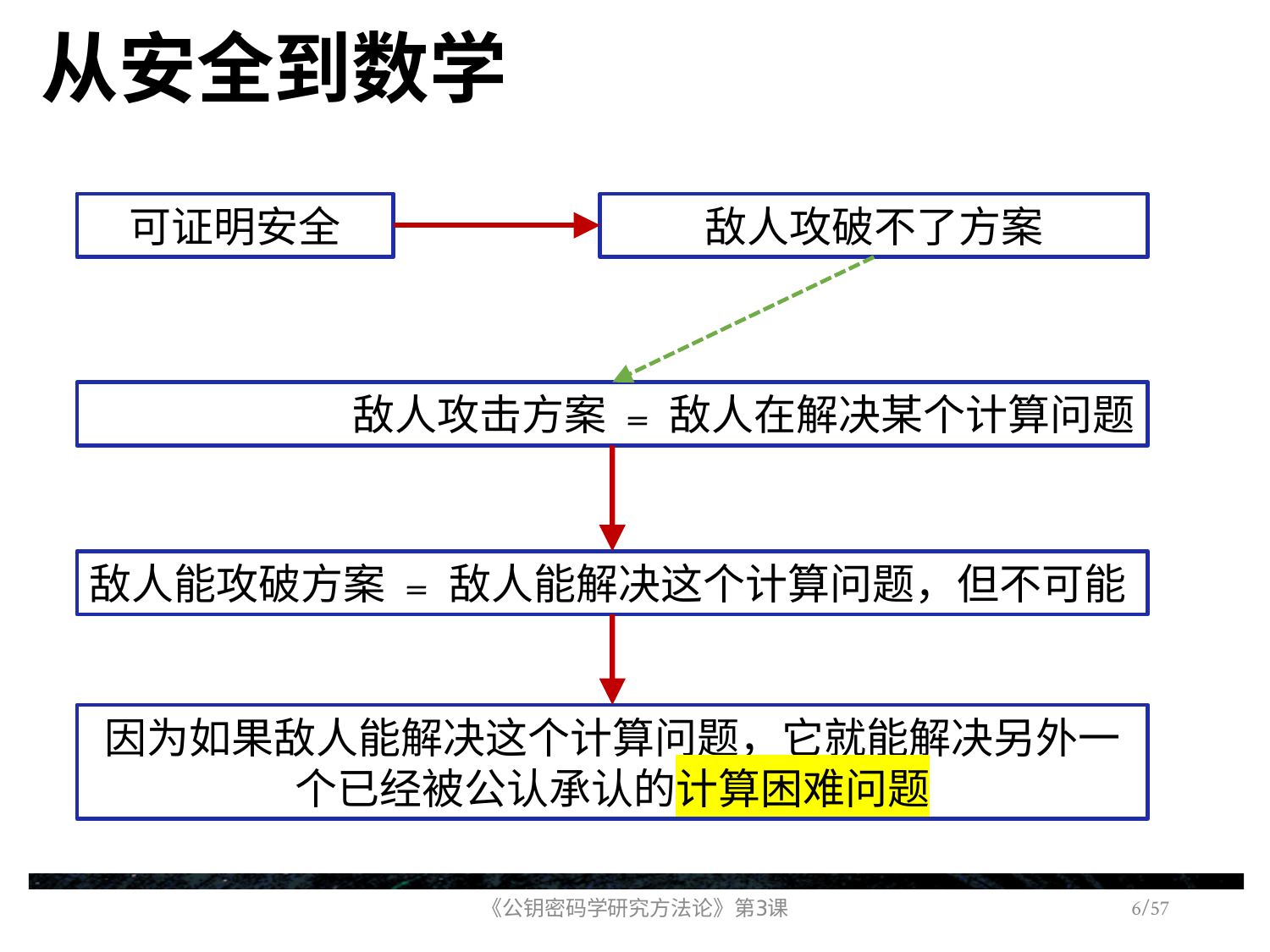

# 从安全到数学
可证明安全
敌人攻破不了方案
敌人攻击方案 = 敌人在解决某个计算问题
敌人能攻破方案 = 敌人能解决这个计算问题，但不可能
因为如果敌人能解决这个计算问题，它就能解决另外一个已经被公认承认的计算困难问题
《公钥密码学研究方法论》第3课
6/57